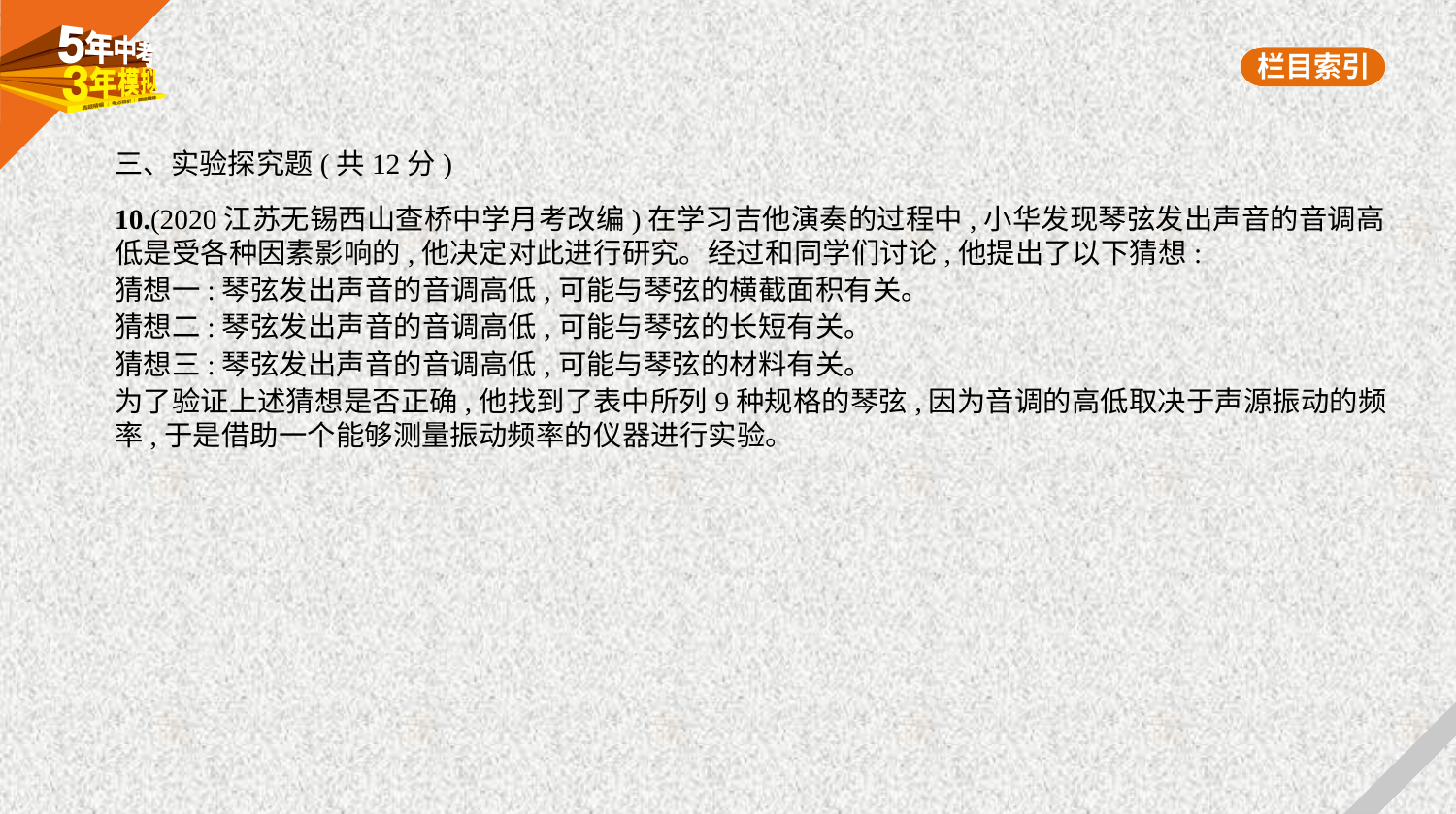

三、实验探究题(共12分)
10.(2020江苏无锡西山查桥中学月考改编)在学习吉他演奏的过程中,小华发现琴弦发出声音的音调高
低是受各种因素影响的,他决定对此进行研究。经过和同学们讨论,他提出了以下猜想:
猜想一:琴弦发出声音的音调高低,可能与琴弦的横截面积有关。
猜想二:琴弦发出声音的音调高低,可能与琴弦的长短有关。
猜想三:琴弦发出声音的音调高低,可能与琴弦的材料有关。
为了验证上述猜想是否正确,他找到了表中所列9种规格的琴弦,因为音调的高低取决于声源振动的频
率,于是借助一个能够测量振动频率的仪器进行实验。